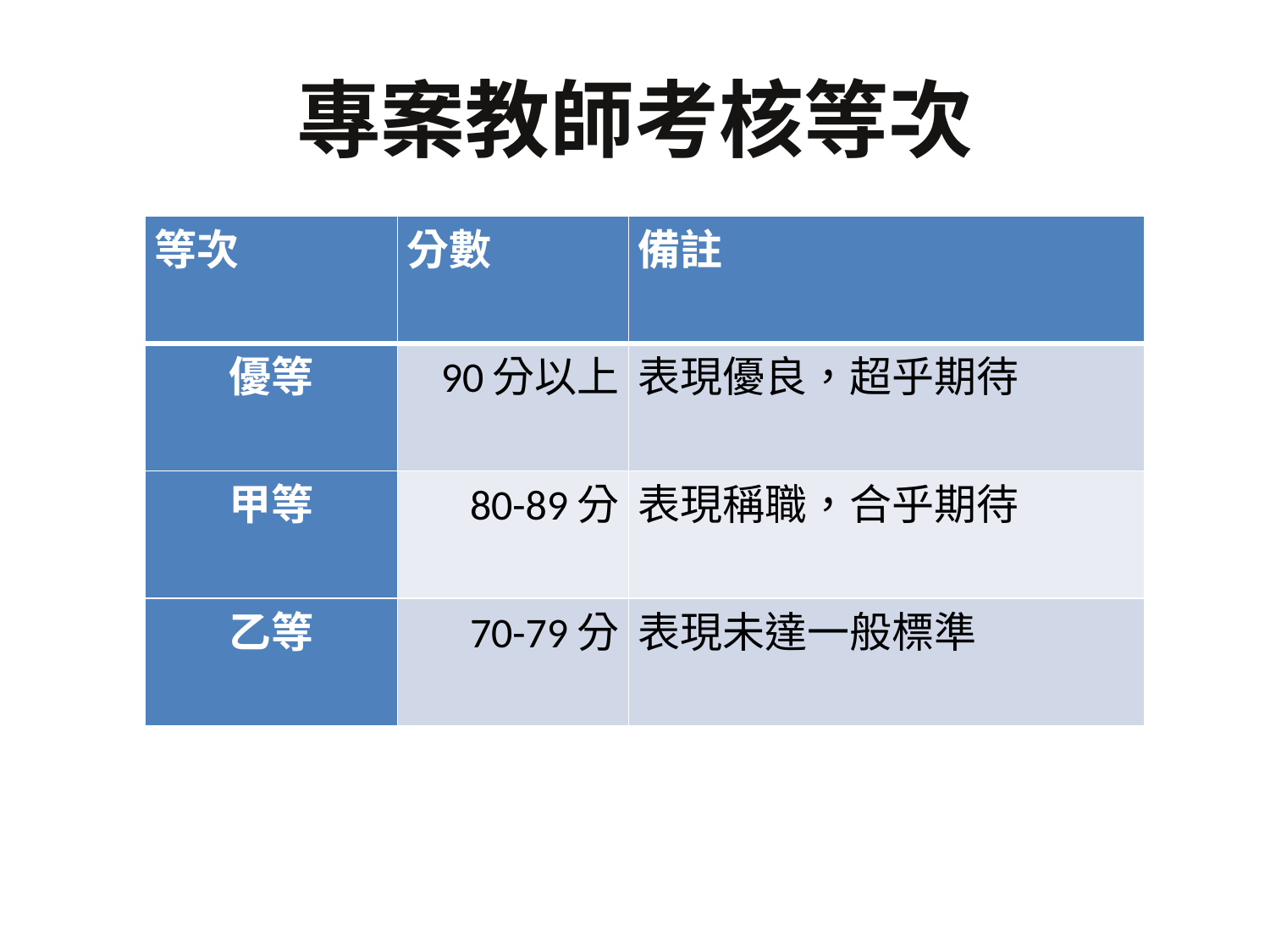

# 專案教師考核等次
| 等次 | 分數 | 備註 |
| --- | --- | --- |
| 優等 | 90分以上 | 表現優良，超乎期待 |
| 甲等 | 80-89分 | 表現稱職，合乎期待 |
| 乙等 | 70-79分 | 表現未達一般標準 |